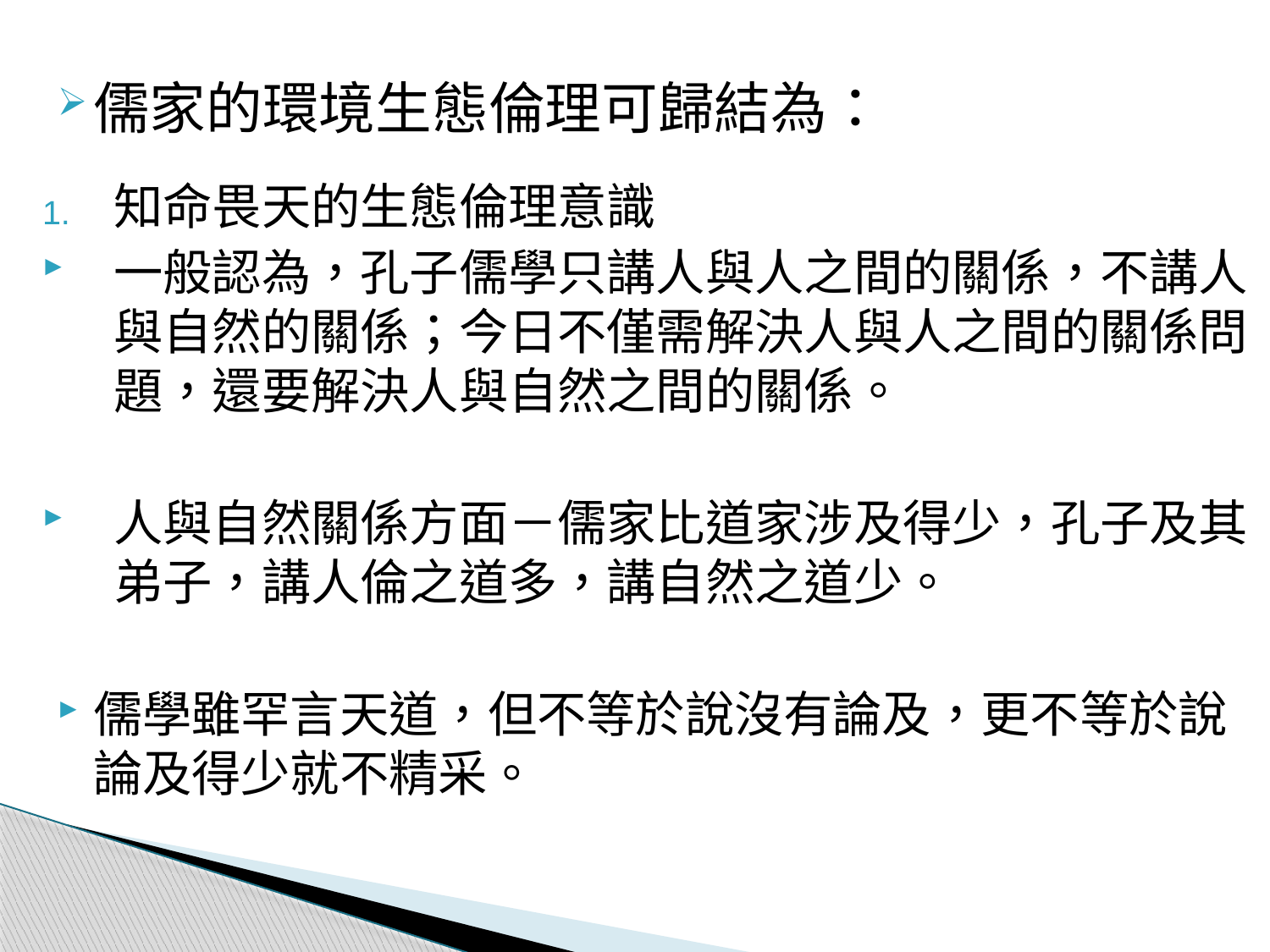

儒家的環境生態倫理可歸結為：

知命畏天的生態倫理意識
一般認為，孔子儒學只講人與人之間的關係，不講人與自然的關係；今日不僅需解決人與人之間的關係問題，還要解決人與自然之間的關係。

人與自然關係方面－儒家比道家涉及得少，孔子及其弟子，講人倫之道多，講自然之道少。

儒學雖罕言天道，但不等於說沒有論及，更不等於說論及得少就不精采。